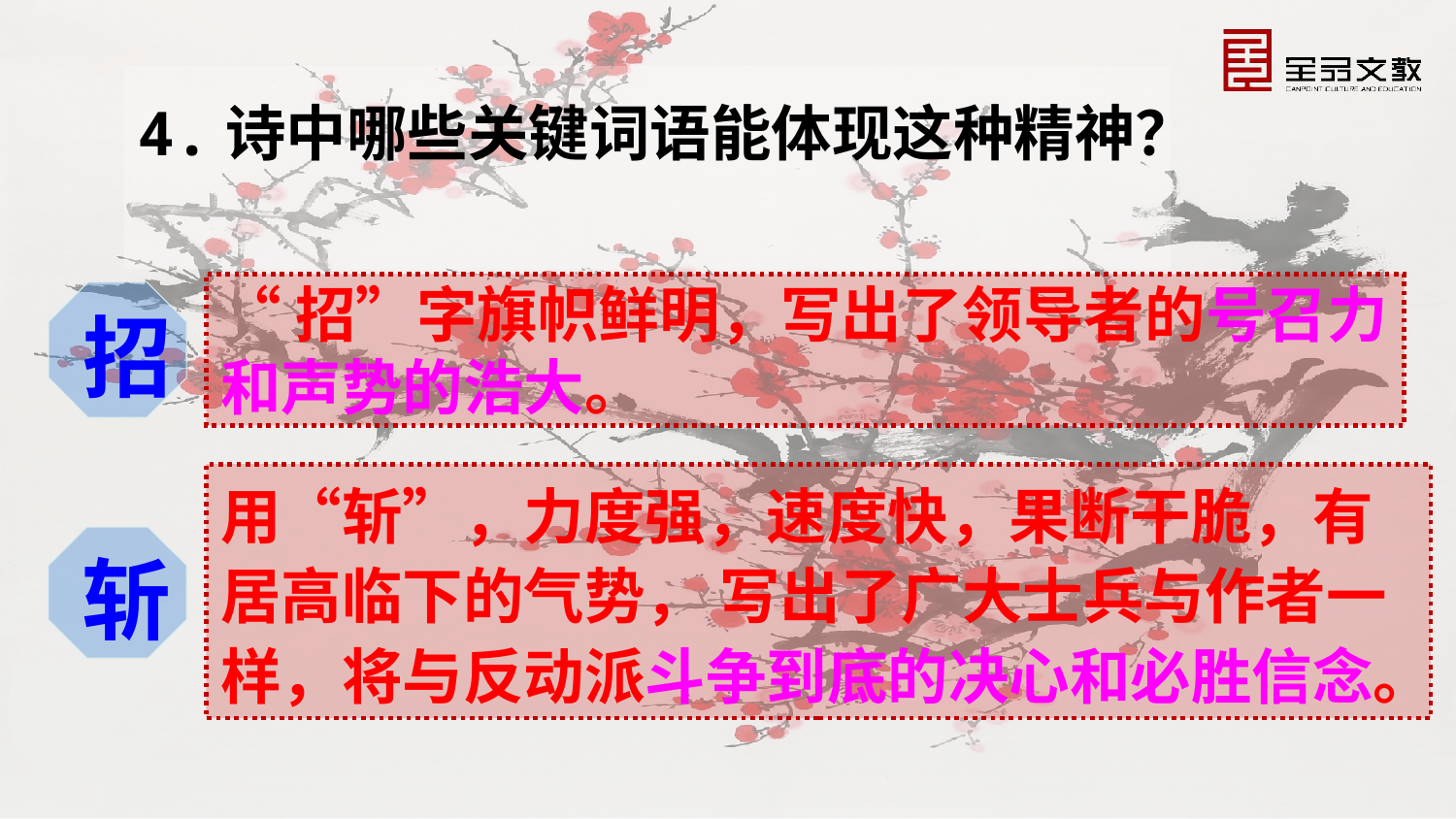

4.诗中哪些关键词语能体现这种精神？
“招”字旗帜鲜明，写出了领导者的号召力和声势的浩大。
招
用“斩”，力度强，速度快，果断干脆，有居高临下的气势， 写出了广大士兵与作者一样，将与反动派斗争到底的决心和必胜信念。
斩